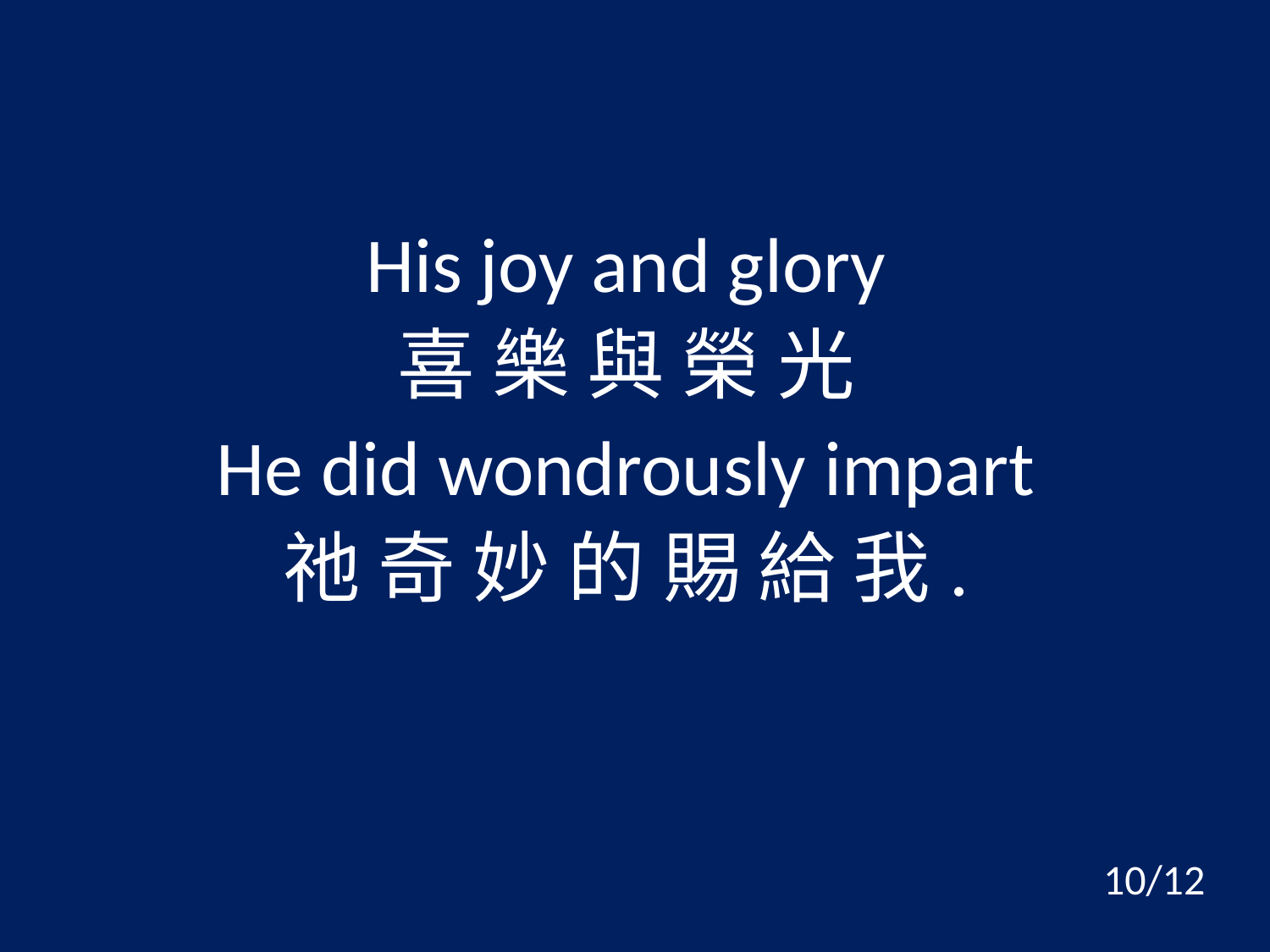

His joy and glory
喜 樂 與 榮 光
He did wondrously impart
祂 奇 妙 的 賜 給 我.

10/12